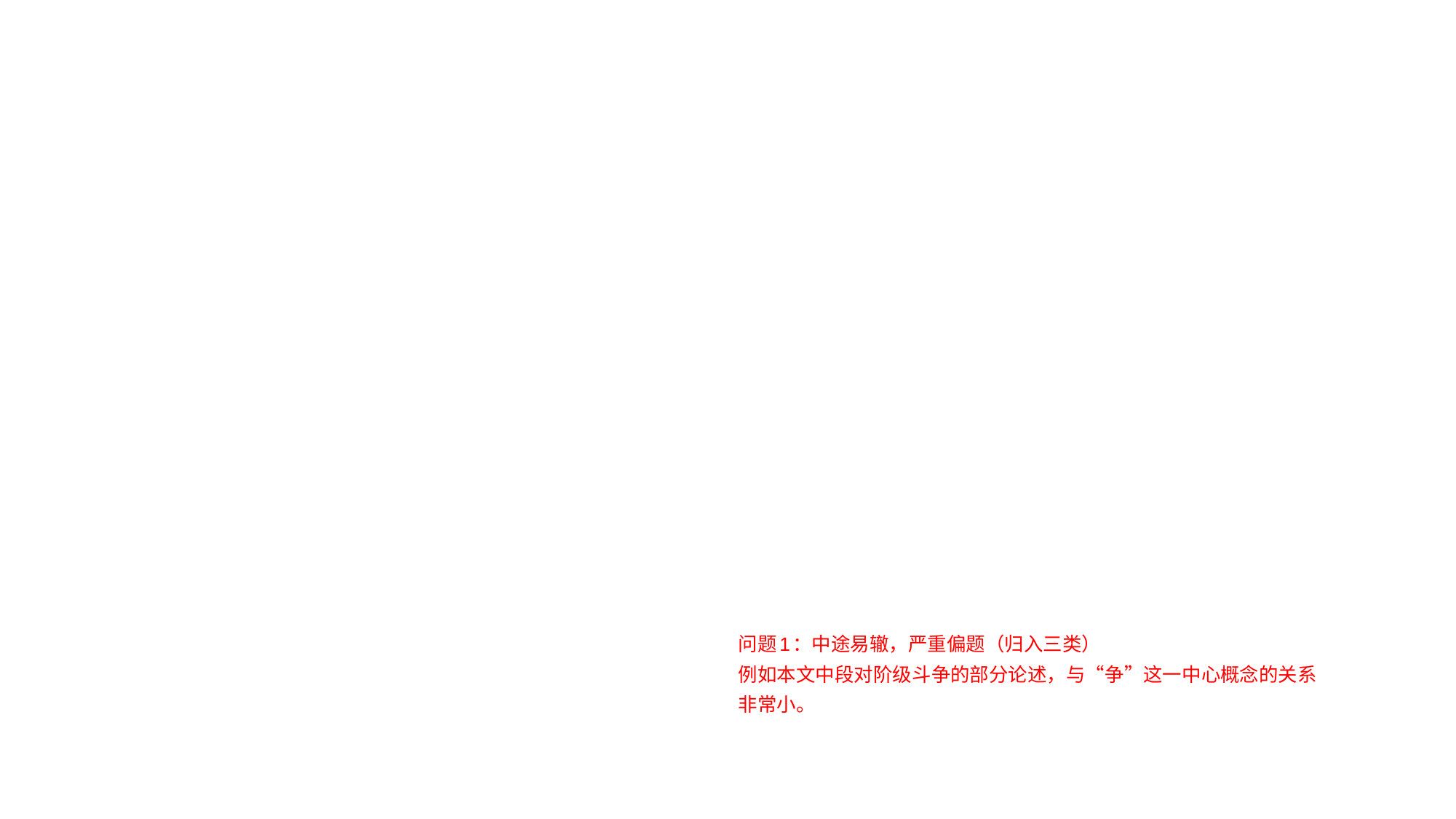

# 问题1：中途易辙，严重偏题（归入三类）
例如本文中段对阶级斗争的部分论述，与“争”这一中心概念的关系非常小。